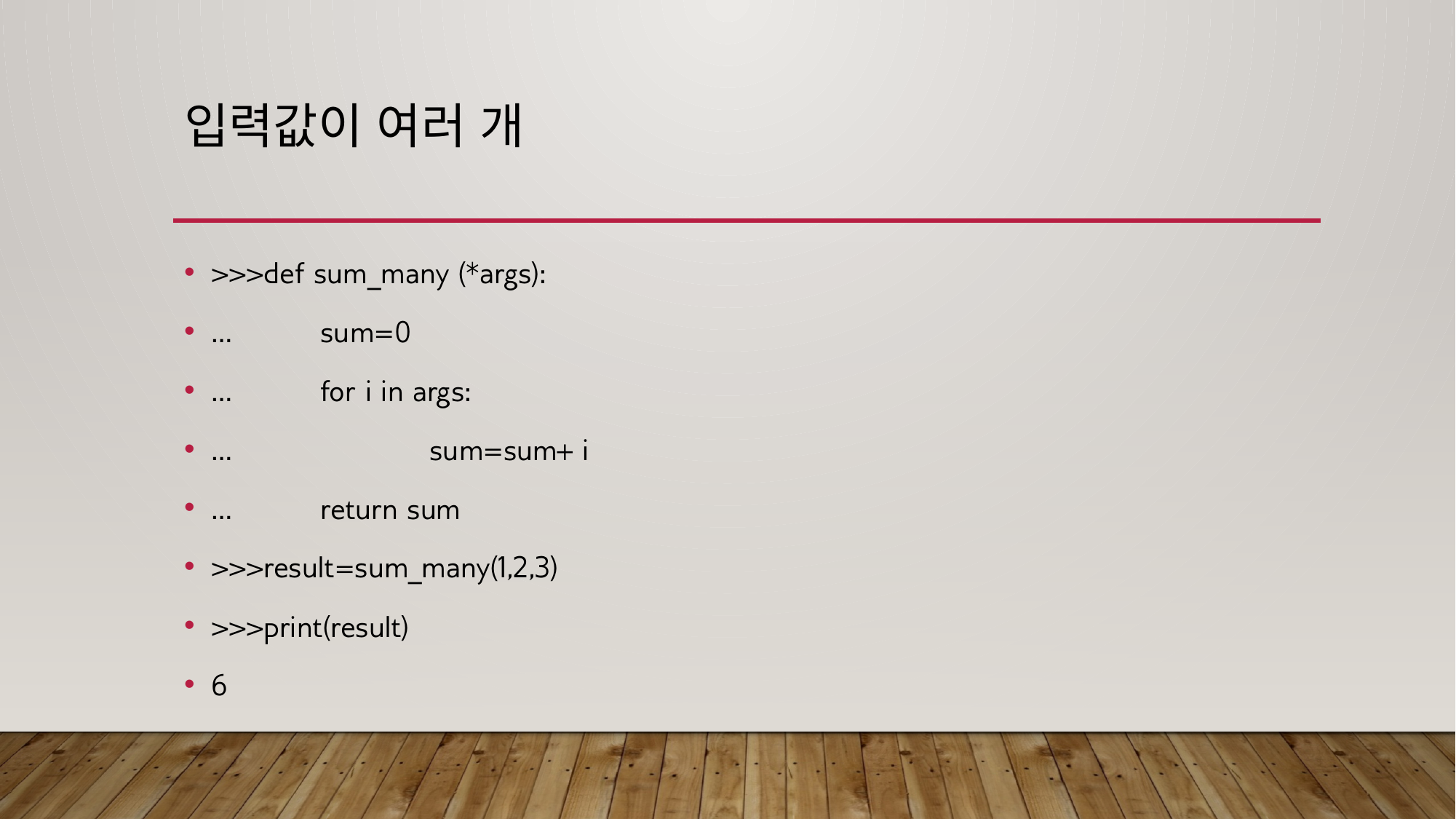

# 입력값이 여러 개
>>>def sum_many (*args):
…	sum=0
… 	for i in args:
… 		sum=sum+ i
…	return sum
>>>result=sum_many(1,2,3)
>>>print(result)
6